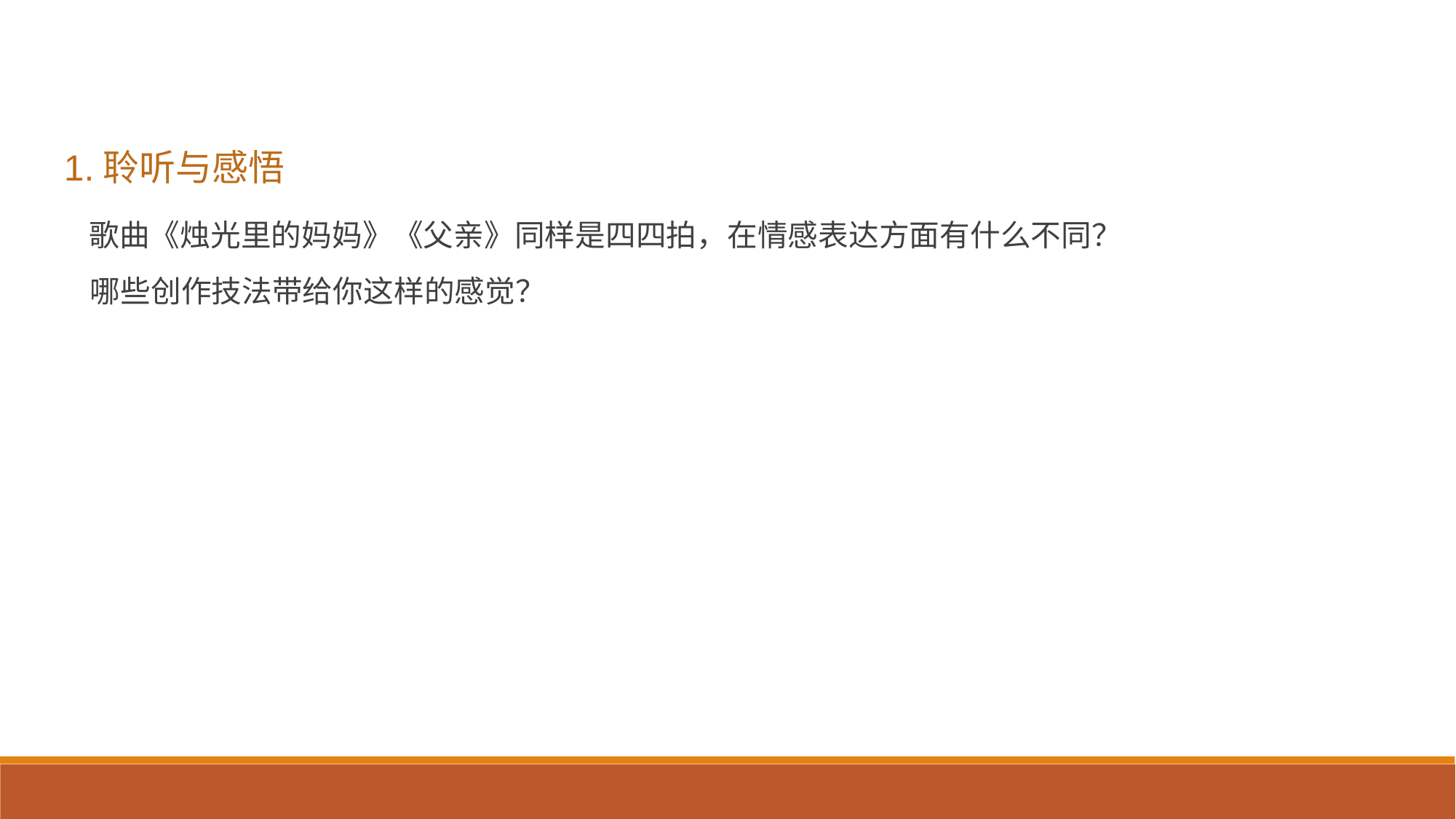

1.聆听与感悟
   歌曲《烛光里的妈妈》《父亲》同样是四四拍，在情感表达方面有什么不同？
    哪些创作技法带给你这样的感觉？